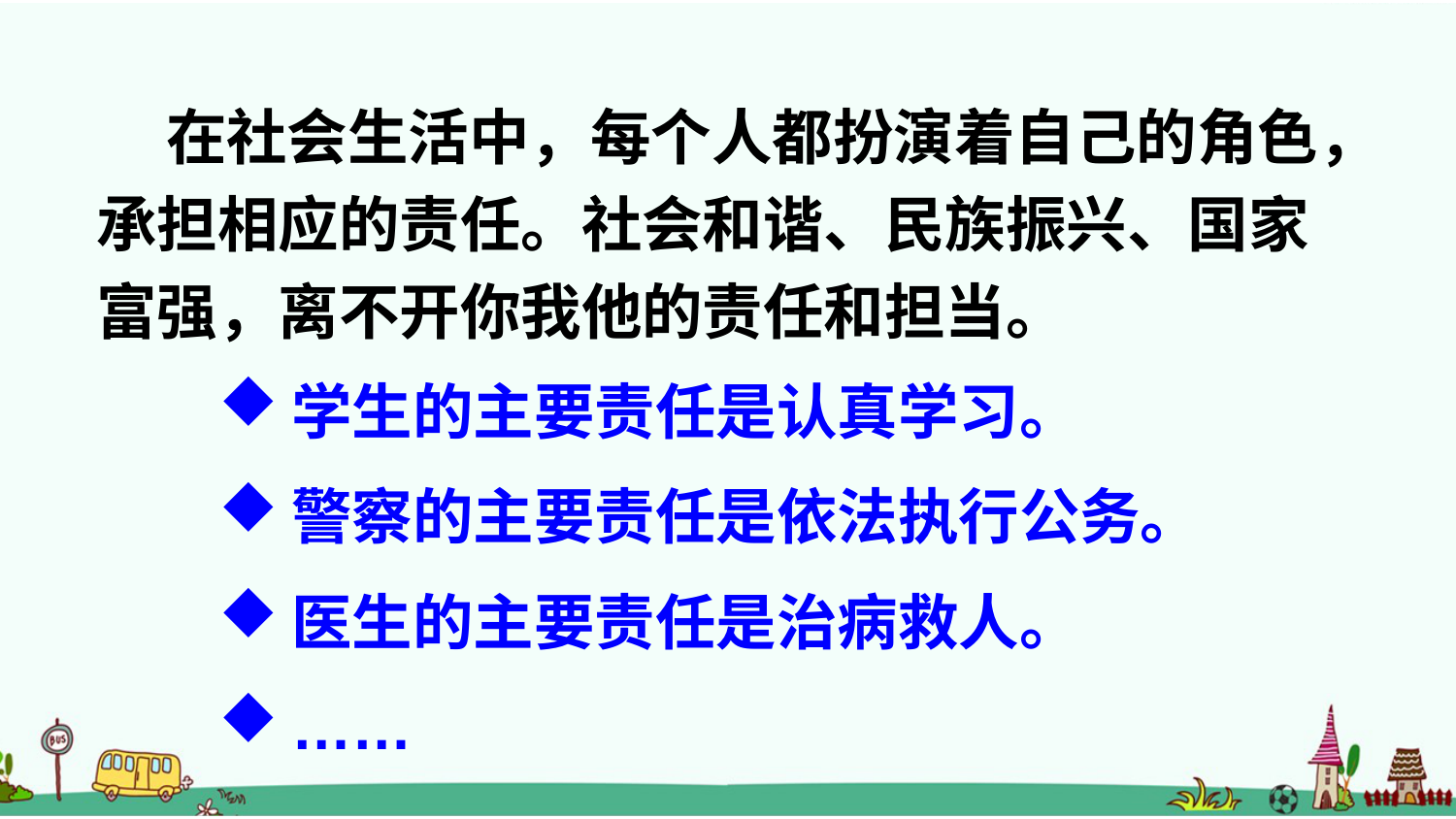

在社会生活中，每个人都扮演着自己的角色，承担相应的责任。社会和谐、民族振兴、国家富强，离不开你我他的责任和担当。
学生的主要责任是认真学习。
警察的主要责任是依法执行公务。
医生的主要责任是治病救人。
……